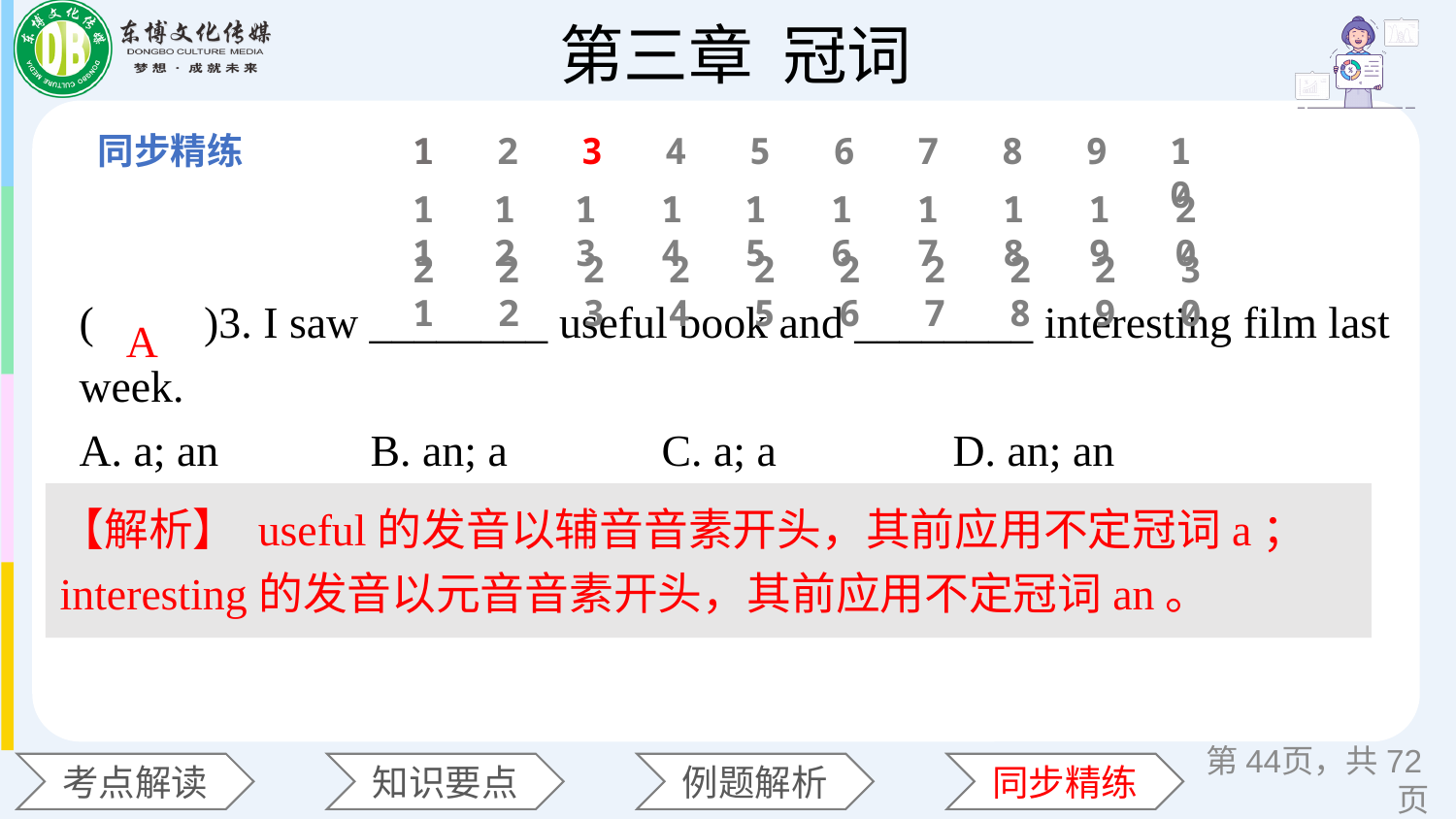

1
2
3
4
5
6
7
8
9
10
11
12
13
14
15
16
17
18
19
20

(　　)3. I saw ________ useful book and ________ interesting film last week.
A. a; an    	B. an; a    	C. a; a    	D. an; an
21
22
23
24
25
26
27
28
29
30
A
【解析】 useful的发音以辅音音素开头，其前应用不定冠词a；interesting的发音以元音音素开头，其前应用不定冠词an。
第44页，共72页